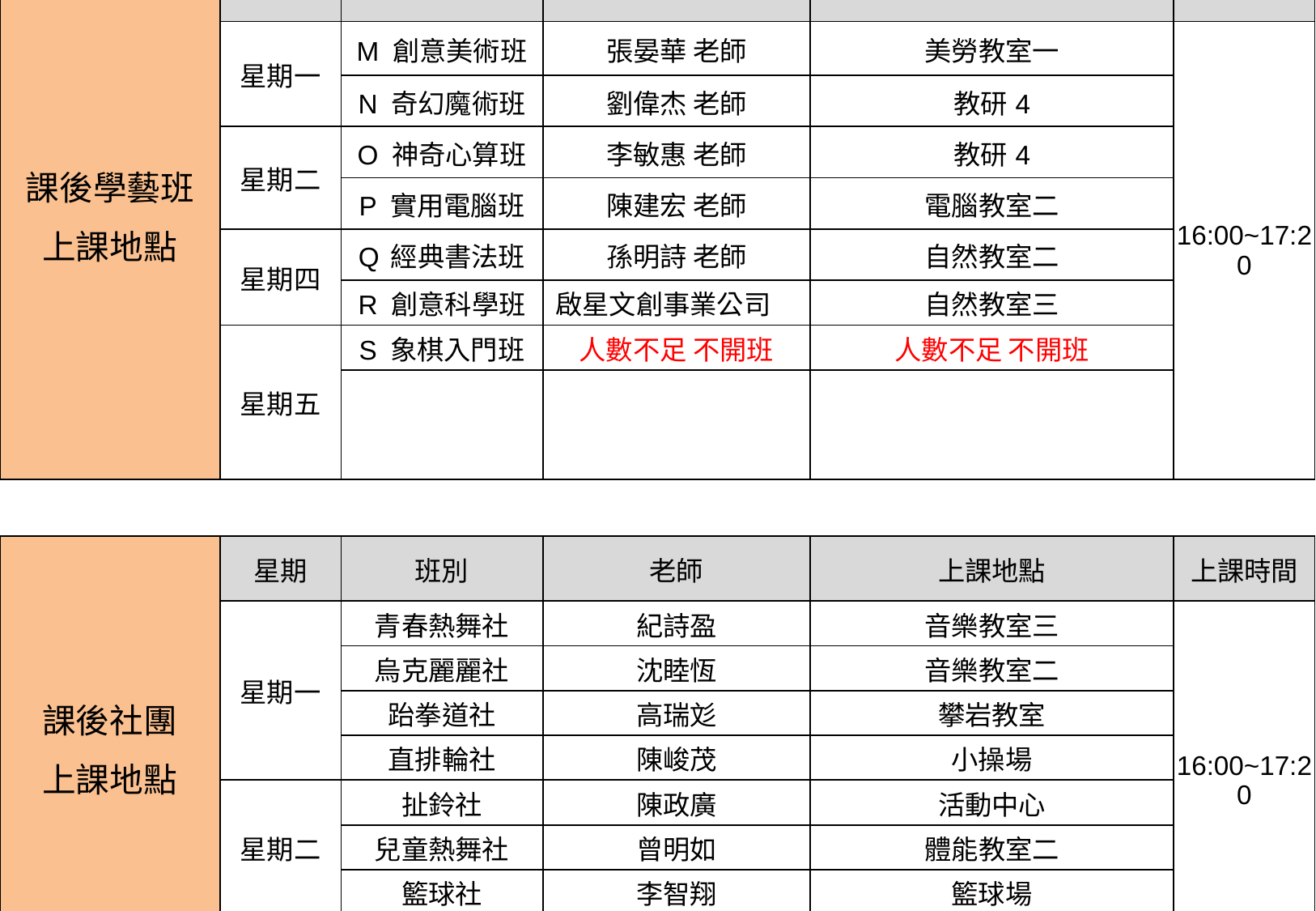

| 課後學藝班 上課地點 | 星期 | 班別 | 老師 | 上課地點 | 上課時間 |
| --- | --- | --- | --- | --- | --- |
|  | 星期一 | M 創意美術班 | 張晏華 老師 | 美勞教室一 | 16:00~17:20 |
|  |  | N 奇幻魔術班 | 劉偉杰 老師 | 教研4 |  |
|  | 星期二 | O 神奇心算班 | 李敏惠 老師 | 教研4 |  |
|  |  | P 實用電腦班 | 陳建宏 老師 | 電腦教室二 |  |
|  | 星期四 | Q 經典書法班 | 孫明詩 老師 | 自然教室二 |  |
|  |  | R 創意科學班 | 啟星文創事業公司 | 自然教室三 |  |
|  | 星期五 | S 象棋入門班 | 人數不足 不開班 | 人數不足 不開班 |  |
|  |  |  |  |  |  |
|  |  |  |  |  |  |
| 課後社團 上課地點 | 星期 | 班別 | 老師 | 上課地點 | 上課時間 |
|  | 星期一 | 青春熱舞社 | 紀詩盈 | 音樂教室三 | 16:00~17:20 |
|  |  | 烏克麗麗社 | 沈睦恆 | 音樂教室二 |  |
|  |  | 跆拳道社 | 高瑞彣 | 攀岩教室 |  |
|  |  | 直排輪社 | 陳峻茂 | 小操場 |  |
|  | 星期二 | 扯鈴社 | 陳政廣 | 活動中心 |  |
|  |  | 兒童熱舞社 | 曾明如 | 體能教室二 |  |
|  |  | 籃球社 | 李智翔 | 籃球場 |  |
|  | 星期四 | 足球社 | 張馨今 | 操場 |  |